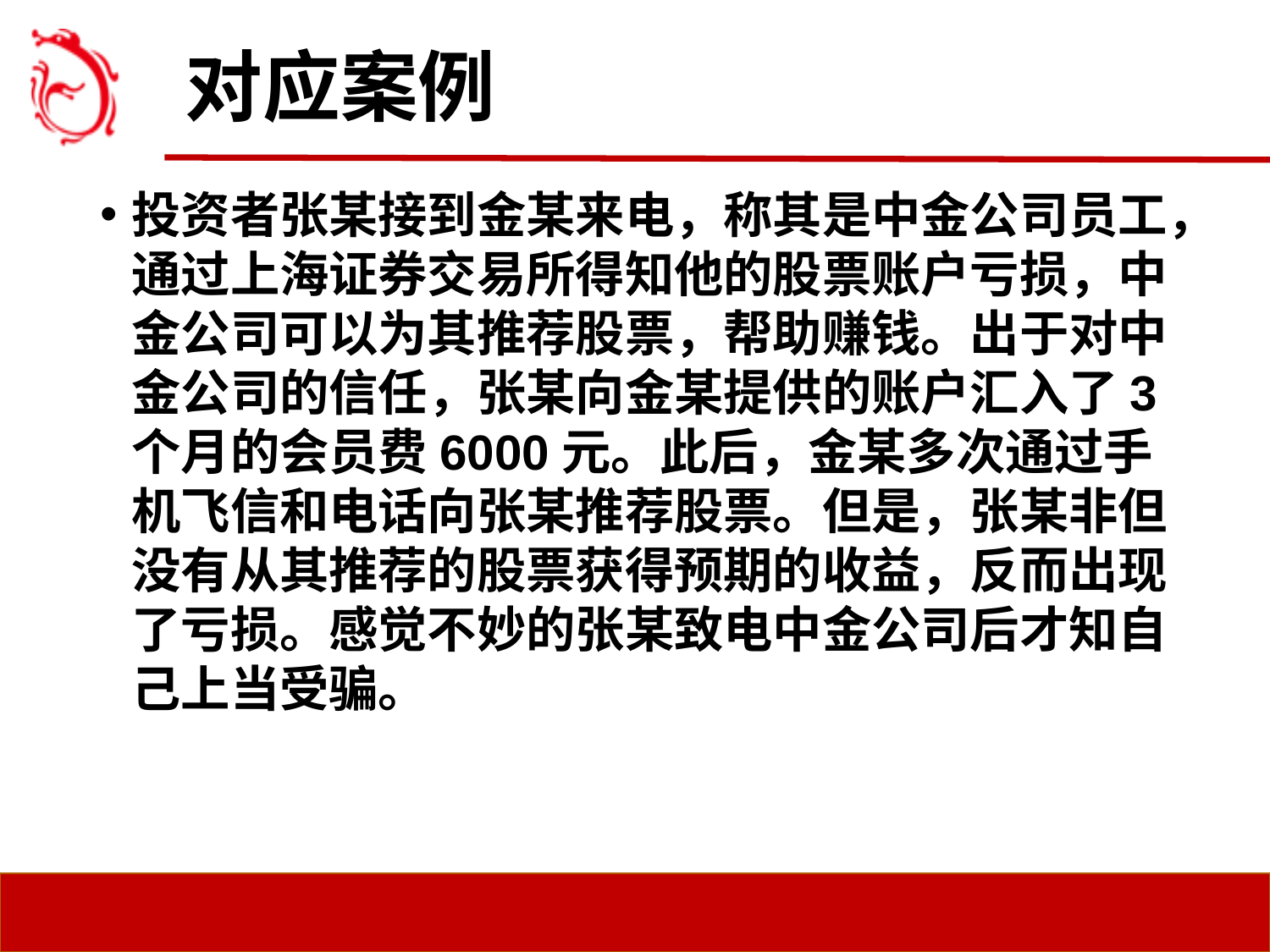

# 对应案例
投资者张某接到金某来电，称其是中金公司员工，通过上海证券交易所得知他的股票账户亏损，中金公司可以为其推荐股票，帮助赚钱。出于对中金公司的信任，张某向金某提供的账户汇入了3个月的会员费6000元。此后，金某多次通过手机飞信和电话向张某推荐股票。但是，张某非但没有从其推荐的股票获得预期的收益，反而出现了亏损。感觉不妙的张某致电中金公司后才知自己上当受骗。